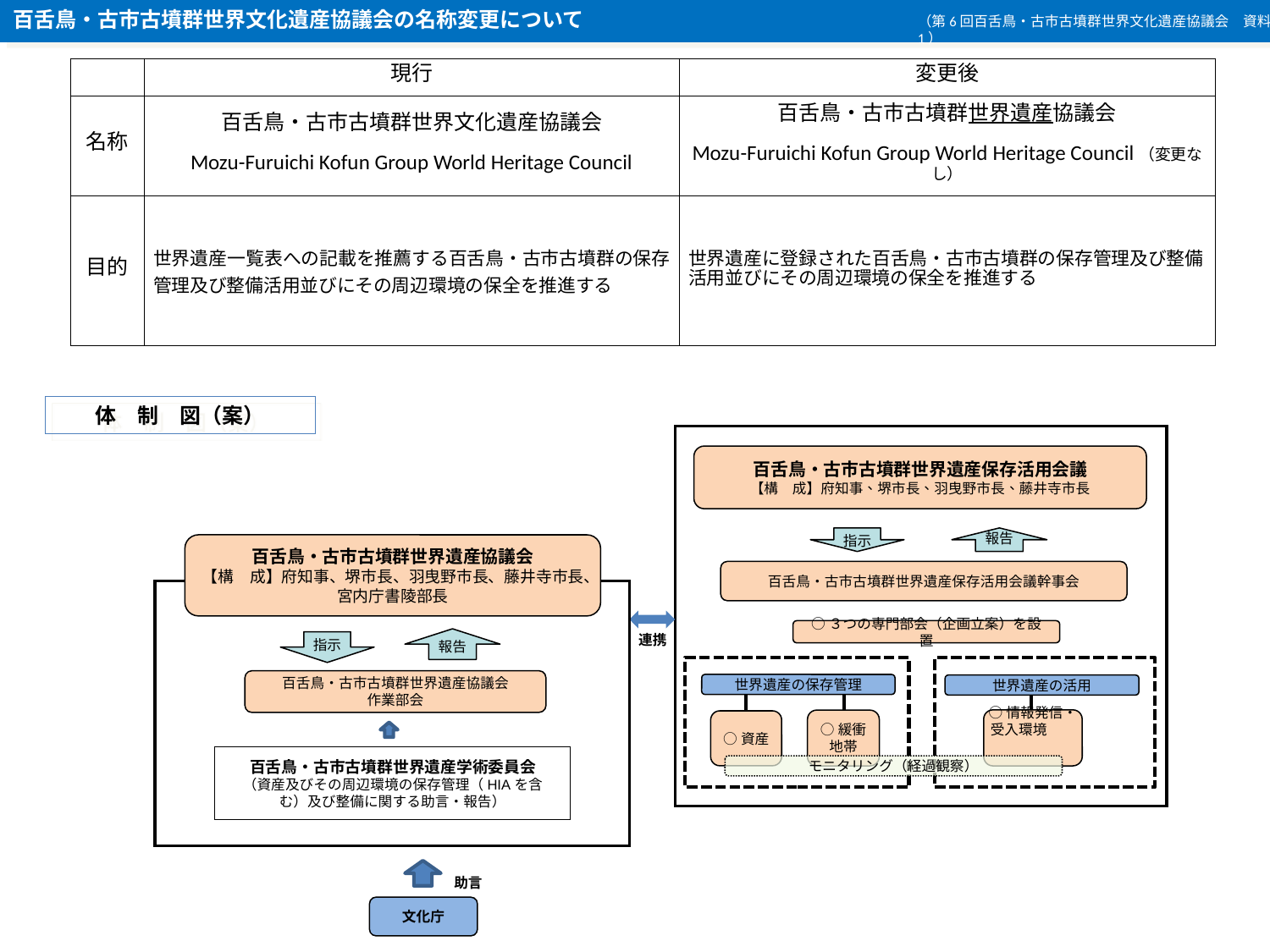

百舌鳥・古市古墳群世界文化遺産協議会の名称変更について
（第6回百舌鳥・古市古墳群世界文化遺産協議会　資料1）
|  | 現行 | 変更後 |
| --- | --- | --- |
| 名称 | 百舌鳥・古市古墳群世界文化遺産協議会 Mozu-Furuichi Kofun Group World Heritage Council | 百舌鳥・古市古墳群世界遺産協議会 Mozu-Furuichi Kofun Group World Heritage Council（変更なし） |
| 目的 | 世界遺産一覧表への記載を推薦する百舌鳥・古市古墳群の保存管理及び整備活用並びにその周辺環境の保全を推進する | 世界遺産に登録された百舌鳥・古市古墳群の保存管理及び整備活用並びにその周辺環境の保全を推進する |
体　制　図（案）

百舌鳥・古市古墳群世界遺産保存活用会議
【構　成】府知事、堺市長、羽曳野市長、藤井寺市長
指示
報告
百舌鳥・古市古墳群世界遺産協議会
【構　成】府知事、堺市長、羽曳野市長、藤井寺市長、
宮内庁書陵部長
百舌鳥・古市古墳群世界遺産保存活用会議幹事会

○３つの専門部会（企画立案）を設置
連携
報告
指示

百舌鳥・古市古墳群世界遺産協議会
作業部会
世界遺産の保存管理
世界遺産の活用
○情報発信・
受入環境
○緩衝
地帯
○資産

百舌鳥・古市古墳群世界遺産学術委員会
（資産及びその周辺環境の保存管理（HIAを含む）及び整備に関する助言・報告）
モニタリング（経過観察）

助言
文化庁